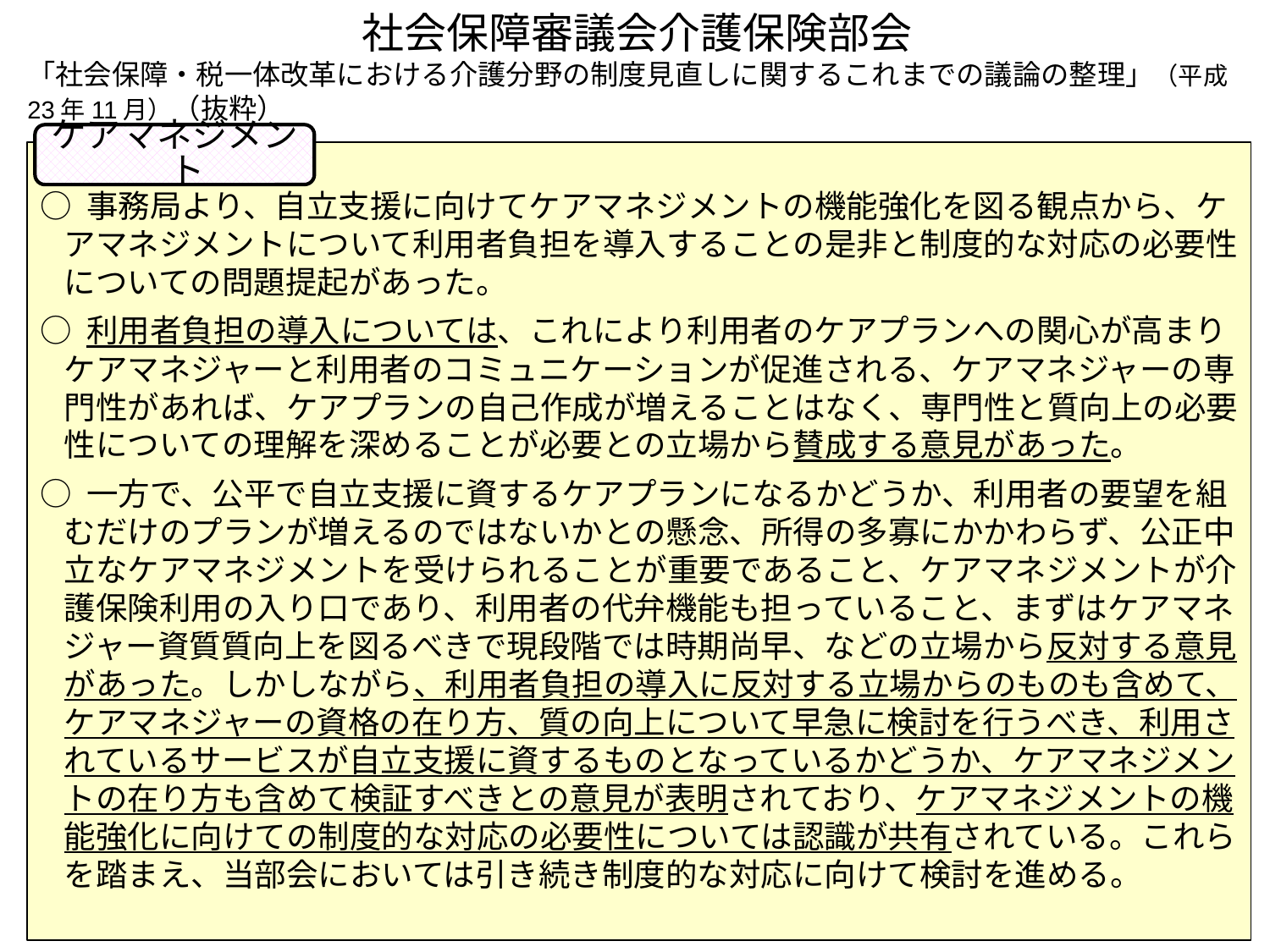

社会保障審議会介護保険部会
「社会保障・税一体改革における介護分野の制度見直しに関するこれまでの議論の整理」（平成23年11月）（抜粋）
ケアマネジメント

○ 事務局より、自立支援に向けてケアマネジメントの機能強化を図る観点から、ケアマネジメントについて利用者負担を導入することの是非と制度的な対応の必要性についての問題提起があった。
○ 利用者負担の導入については、これにより利用者のケアプランへの関心が高まりケアマネジャーと利用者のコミュニケーションが促進される、ケアマネジャーの専門性があれば、ケアプランの自己作成が増えることはなく、専門性と質向上の必要性についての理解を深めることが必要との立場から賛成する意見があった。
○ 一方で、公平で自立支援に資するケアプランになるかどうか、利用者の要望を組むだけのプランが増えるのではないかとの懸念、所得の多寡にかかわらず、公正中立なケアマネジメントを受けられることが重要であること、ケアマネジメントが介護保険利用の入り口であり、利用者の代弁機能も担っていること、まずはケアマネジャー資質質向上を図るべきで現段階では時期尚早、などの立場から反対する意見があった。しかしながら、利用者負担の導入に反対する立場からのものも含めて、ケアマネジャーの資格の在り方、質の向上について早急に検討を行うべき、利用されているサービスが自立支援に資するものとなっているかどうか、ケアマネジメントの在り方も含めて検証すべきとの意見が表明されており、ケアマネジメントの機能強化に向けての制度的な対応の必要性については認識が共有されている。これらを踏まえ、当部会においては引き続き制度的な対応に向けて検討を進める。